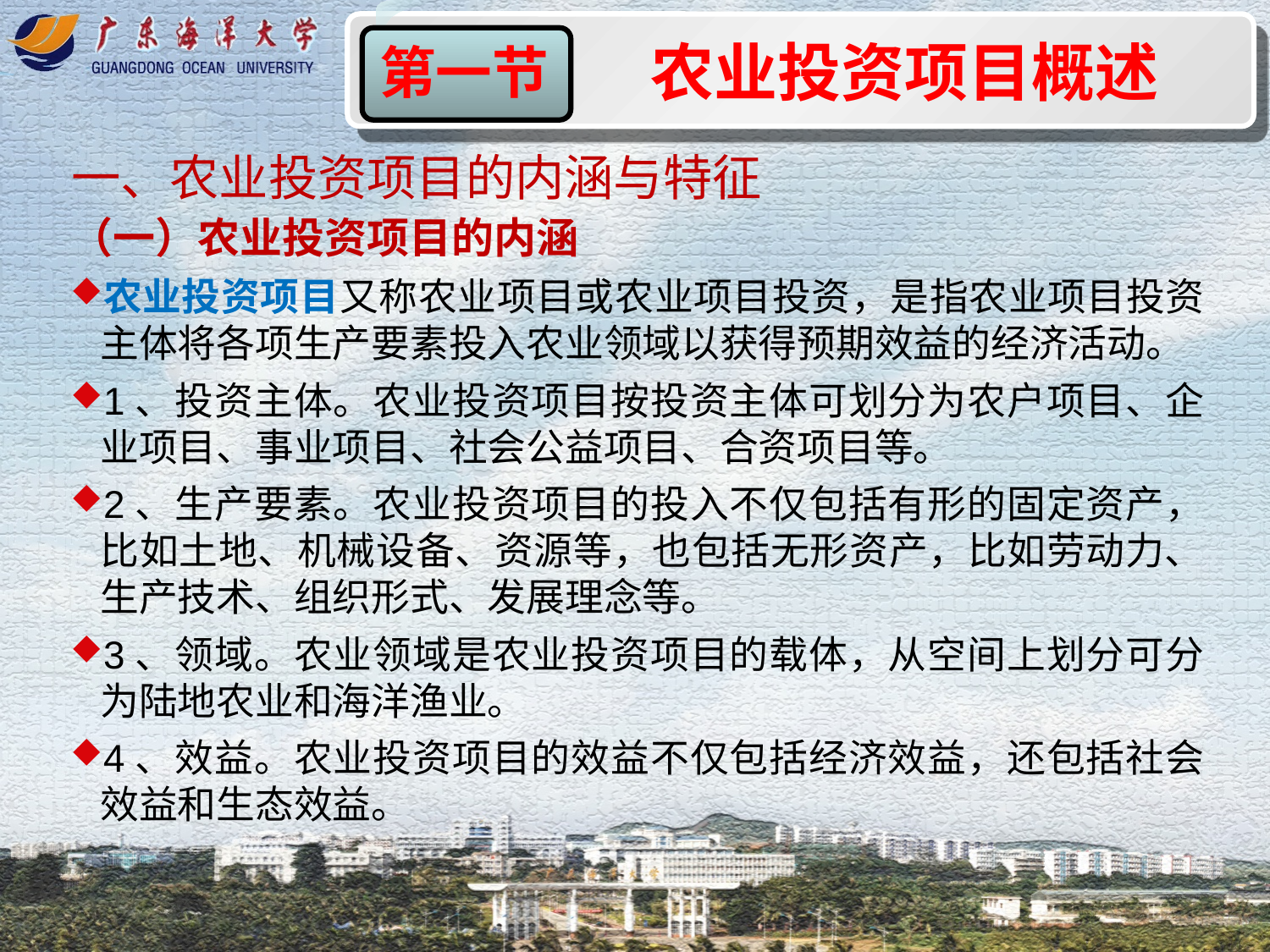

农业投资项目概述

第一节
一、农业投资项目的内涵与特征
（一）农业投资项目的内涵
农业投资项目又称农业项目或农业项目投资，是指农业项目投资主体将各项生产要素投入农业领域以获得预期效益的经济活动。
1、投资主体。农业投资项目按投资主体可划分为农户项目、企业项目、事业项目、社会公益项目、合资项目等。
2、生产要素。农业投资项目的投入不仅包括有形的固定资产，比如土地、机械设备、资源等，也包括无形资产，比如劳动力、生产技术、组织形式、发展理念等。
3、领域。农业领域是农业投资项目的载体，从空间上划分可分为陆地农业和海洋渔业。
4、效益。农业投资项目的效益不仅包括经济效益，还包括社会效益和生态效益。